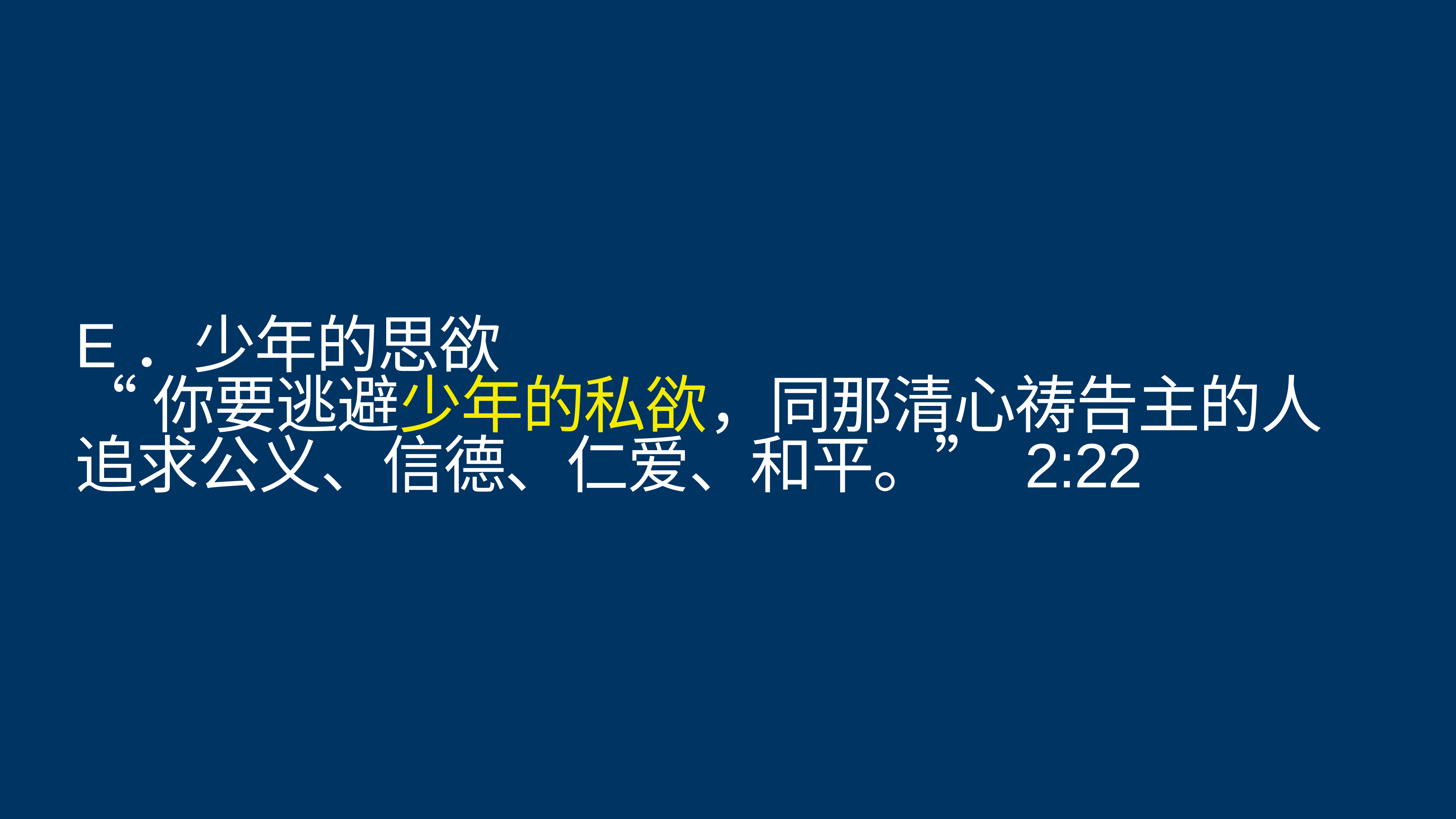

# E．少年的思欲
“你要逃避少年的私欲，同那清心祷告主的人追求公义、信德、仁爱、和平。” 2:22